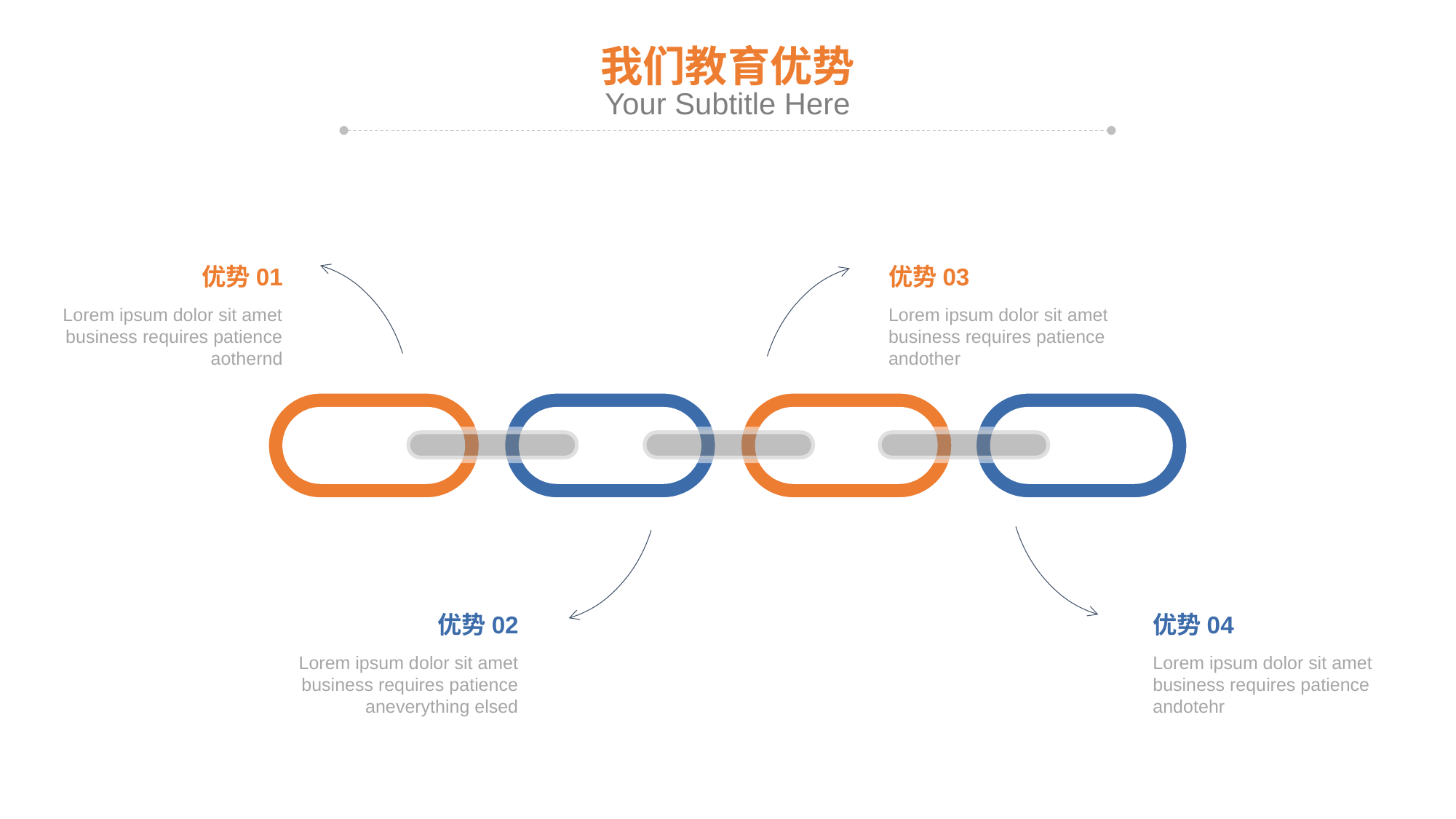

我们教育优势
Your Subtitle Here
优势01
优势03

Lorem ipsum dolor sit amet business requires patience andother
Lorem ipsum dolor sit amet business requires patience aothernd

优势02
优势04
Lorem ipsum dolor sit amet business requires patience aneverything elsed
Lorem ipsum dolor sit amet business requires patience andotehr